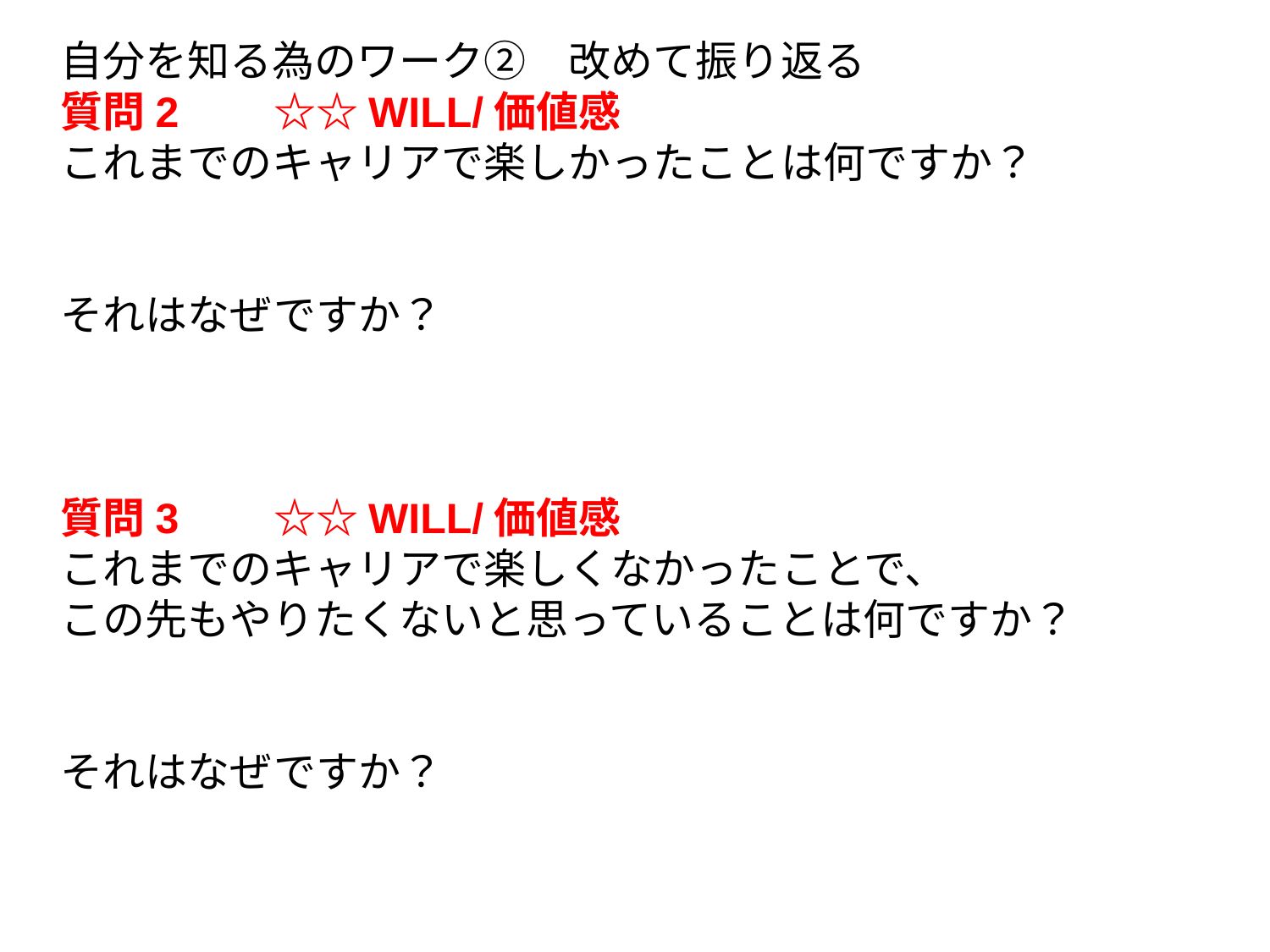

自分を知る為のワーク②　改めて振り返る
質問2　　☆☆WILL/価値感
これまでのキャリアで楽しかったことは何ですか？

それはなぜですか？

質問3　　☆☆WILL/価値感
これまでのキャリアで楽しくなかったことで、
この先もやりたくないと思っていることは何ですか？

それはなぜですか？